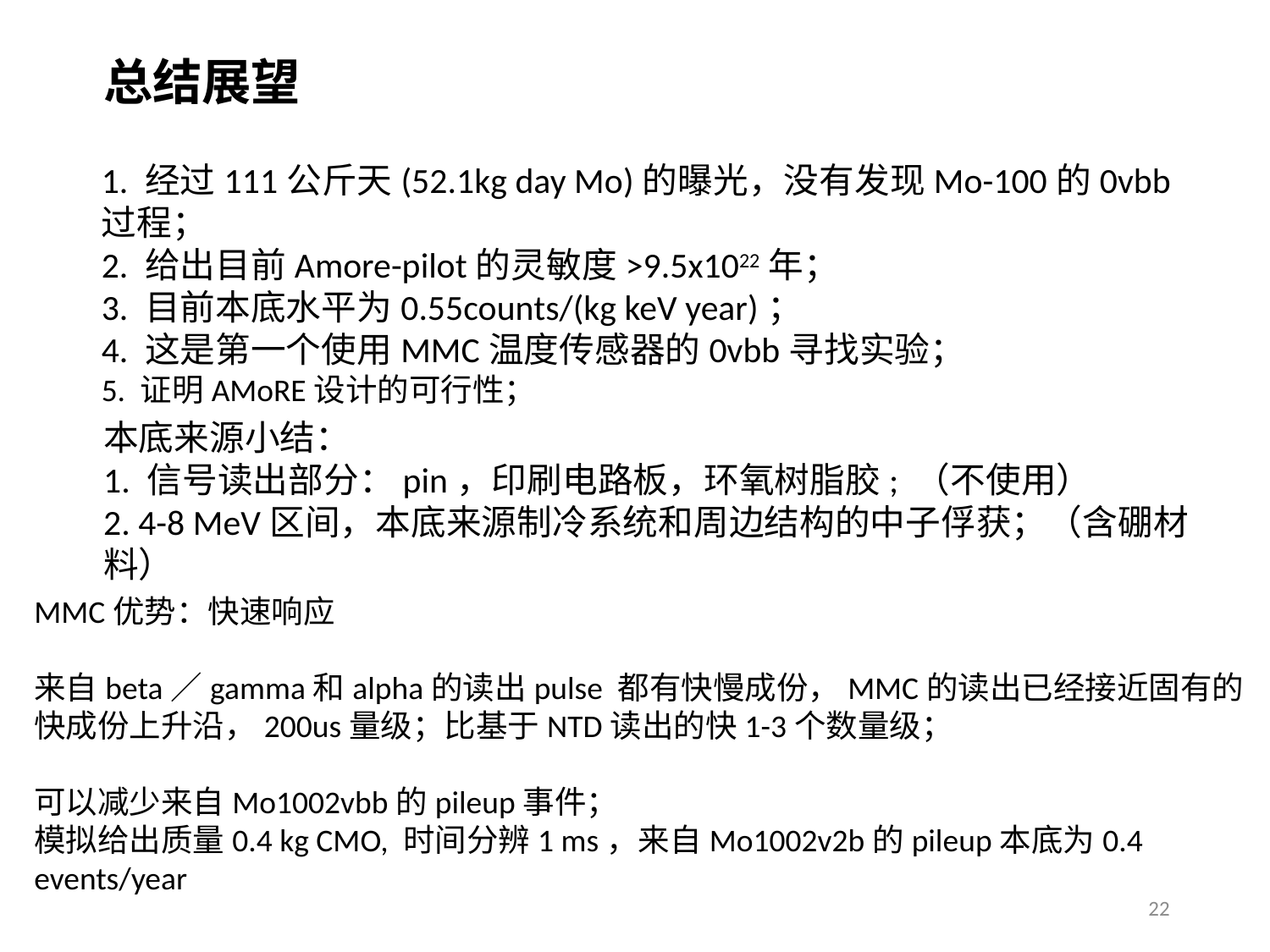

总结展望
1. 经过111公斤天(52.1kg day Mo)的曝光，没有发现Mo-100的0vbb过程；
2. 给出目前Amore-pilot的灵敏度>9.5x1022年；
3. 目前本底水平为0.55counts/(kg keV year)；
4. 这是第一个使用MMC温度传感器的0vbb寻找实验；
5. 证明AMoRE设计的可行性；
本底来源小结：
1. 信号读出部分：pin，印刷电路板，环氧树脂胶; （不使用）
2. 4-8 MeV区间，本底来源制冷系统和周边结构的中子俘获；（含硼材料）
MMC优势：快速响应

来自beta／gamma和alpha的读出pulse 都有快慢成份，MMC的读出已经接近固有的快成份上升沿，200us量级；比基于NTD读出的快1-3个数量级；

可以减少来自Mo1002vbb的pileup事件；
模拟给出质量0.4 kg CMO, 时间分辨1 ms，来自Mo1002v2b的pileup本底为0.4 events/year

22